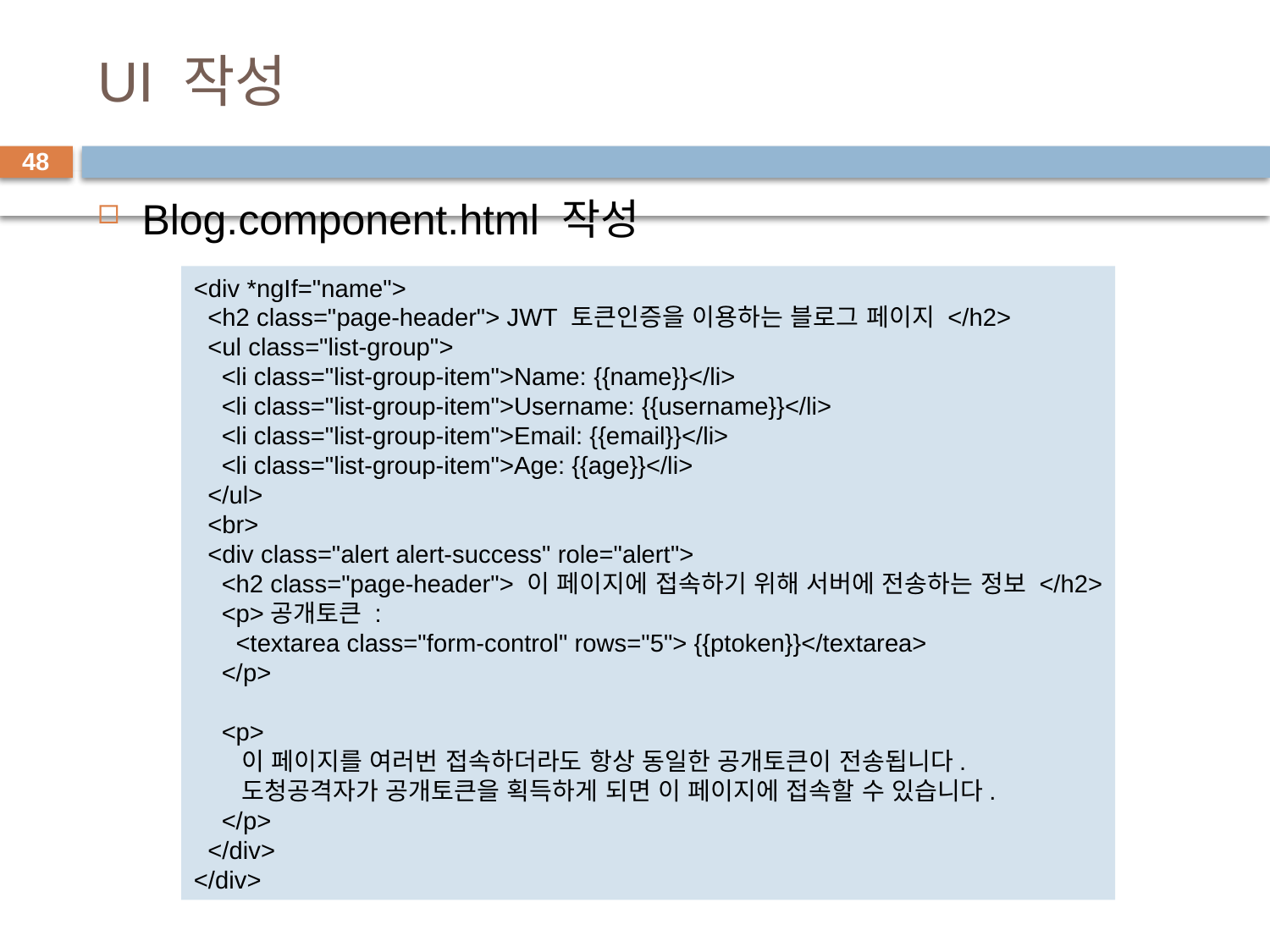

# UI 작성
48
Blog.component.html 작성
<div *ngIf="name">
  <h2 class="page-header"> JWT 토큰인증을 이용하는 블로그 페이지 </h2>
  <ul class="list-group">
    <li class="list-group-item">Name: {{name}}</li>
    <li class="list-group-item">Username: {{username}}</li>
    <li class="list-group-item">Email: {{email}}</li>
    <li class="list-group-item">Age: {{age}}</li>
  </ul>
  <br>
  <div class="alert alert-success" role="alert">
    <h2 class="page-header"> 이 페이지에 접속하기 위해 서버에 전송하는 정보 </h2>
    <p>공개토큰 :
      <textarea class="form-control" rows="5"> {{ptoken}}</textarea>
    </p>
    <p>
      이 페이지를 여러번 접속하더라도 항상 동일한 공개토큰이 전송됩니다.
      도청공격자가 공개토큰을 획득하게 되면 이 페이지에 접속할 수 있습니다.
    </p>
  </div>
</div>